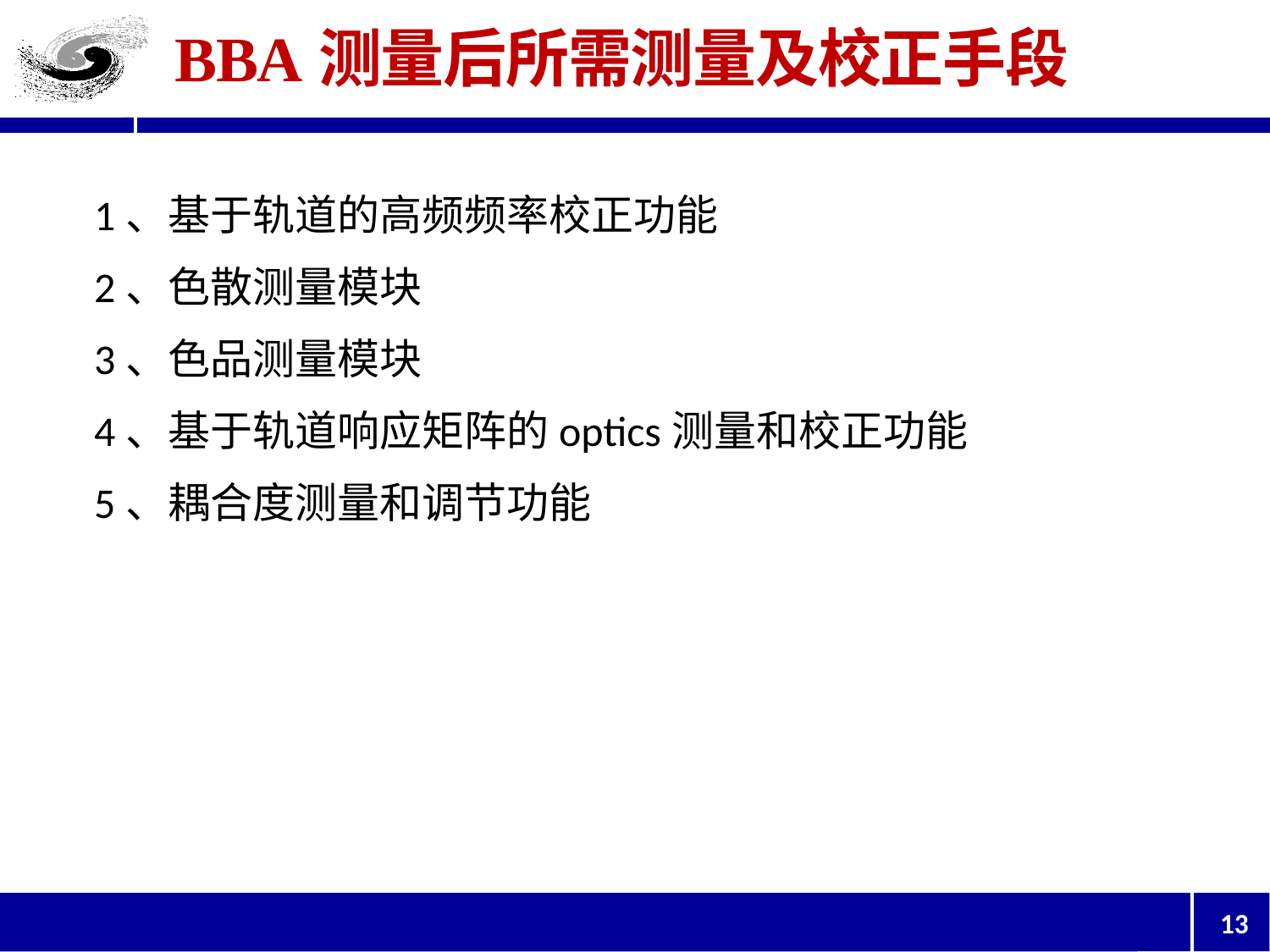

# BBA测量后所需测量及校正手段
1、基于轨道的高频频率校正功能
2、色散测量模块
3、色品测量模块
4、基于轨道响应矩阵的optics测量和校正功能
5、耦合度测量和调节功能